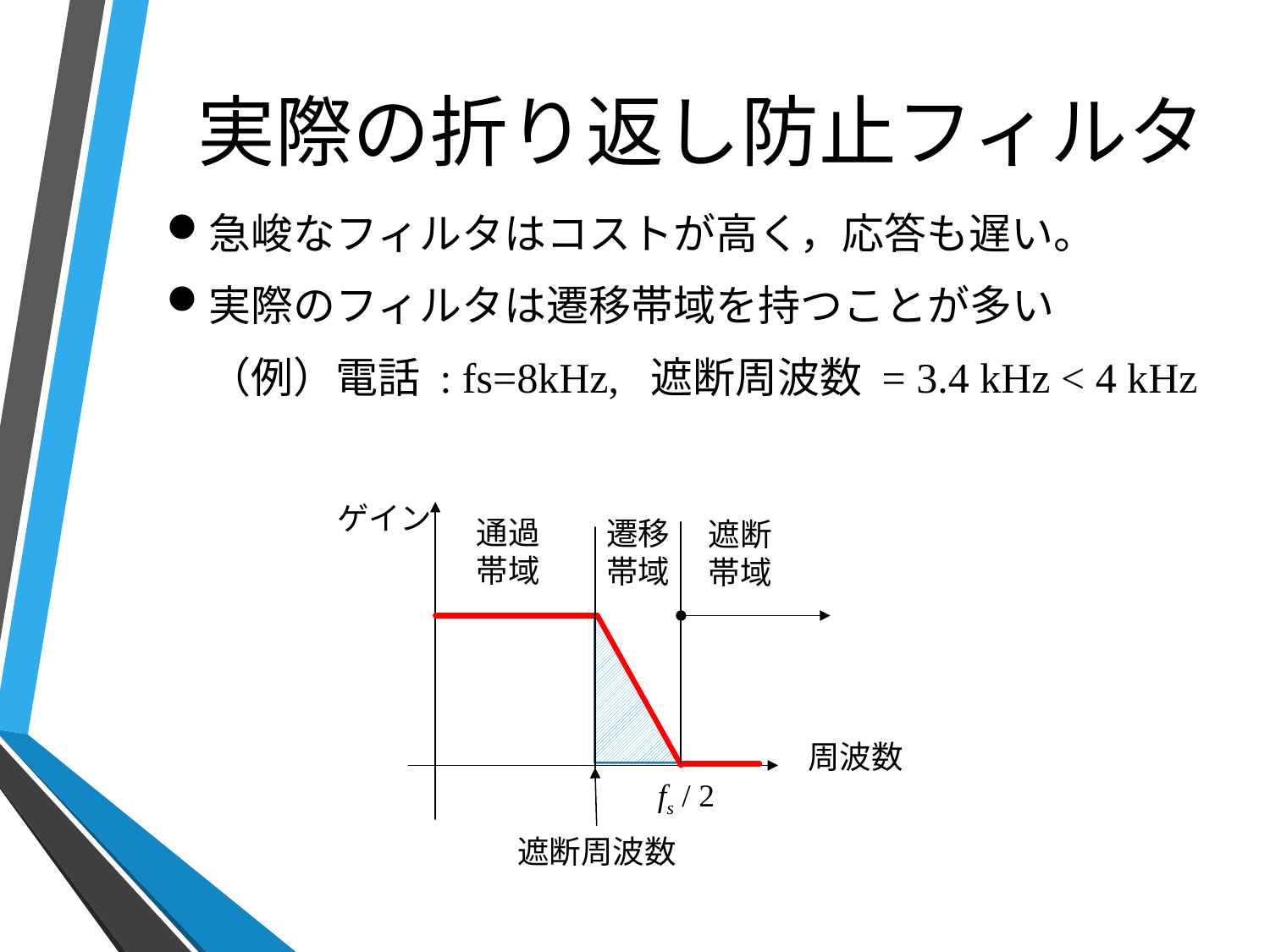

# 実際の折り返し防止フィルタ
急峻なフィルタはコストが高く，応答も遅い。
実際のフィルタは遷移帯域を持つことが多い
　（例）電話 : fs=8kHz,  遮断周波数 = 3.4 kHz < 4 kHz
ゲイン
周波数
fs / 2
通過
帯域
遷移
帯域
遮断
帯域

遮断周波数